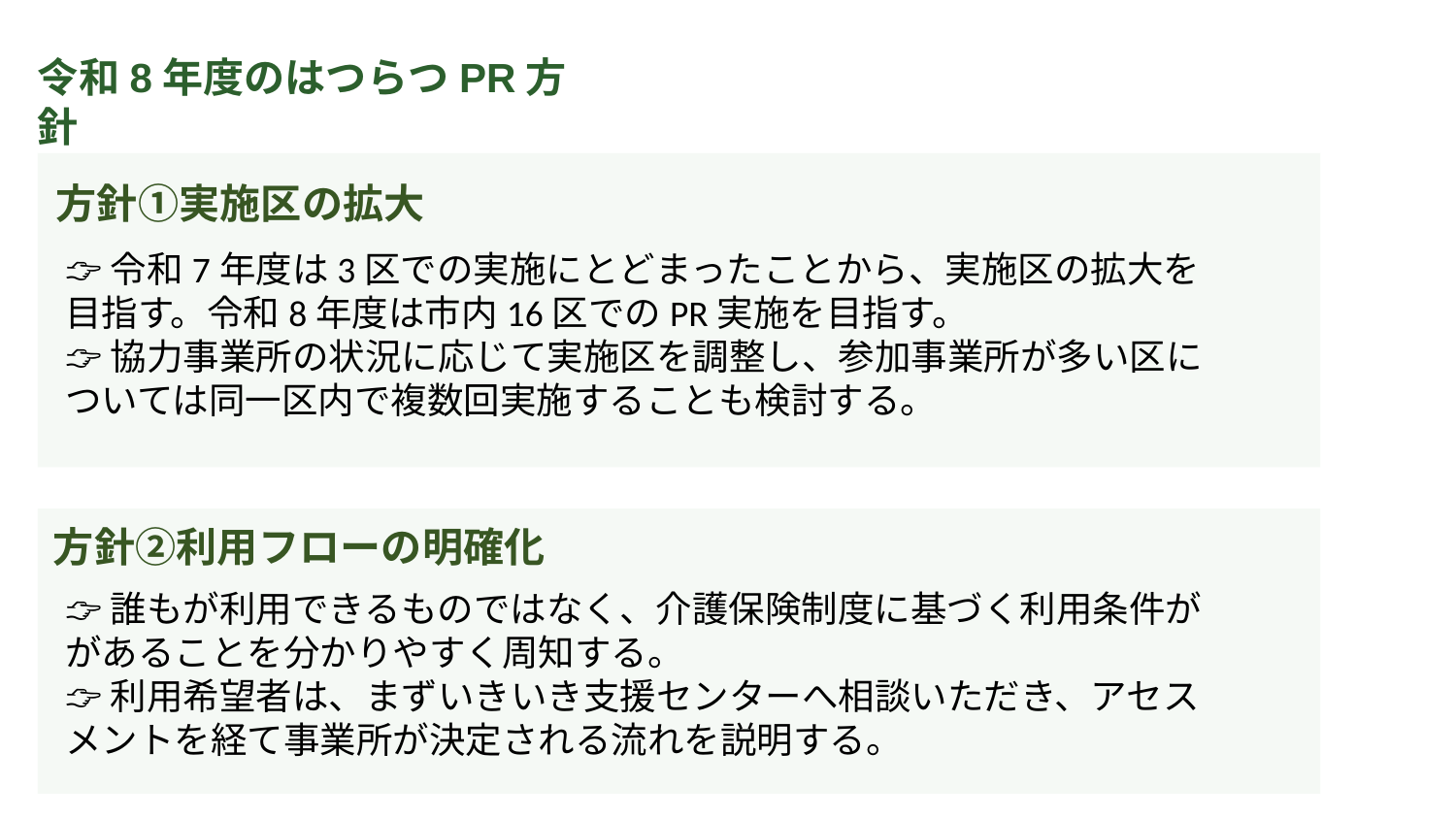

令和8年度のはつらつPR方針

方針①実施区の拡大
👉令和7年度は3区での実施にとどまったことから、実施区の拡大を目指す。令和8年度は市内16区でのPR実施を目指す。
👉協力事業所の状況に応じて実施区を調整し、参加事業所が多い区については同一区内で複数回実施することも検討する。

方針②利用フローの明確化
👉誰もが利用できるものではなく、介護保険制度に基づく利用条件ががあることを分かりやすく周知する。
👉利用希望者は、まずいきいき支援センターへ相談いただき、アセスメントを経て事業所が決定される流れを説明する。